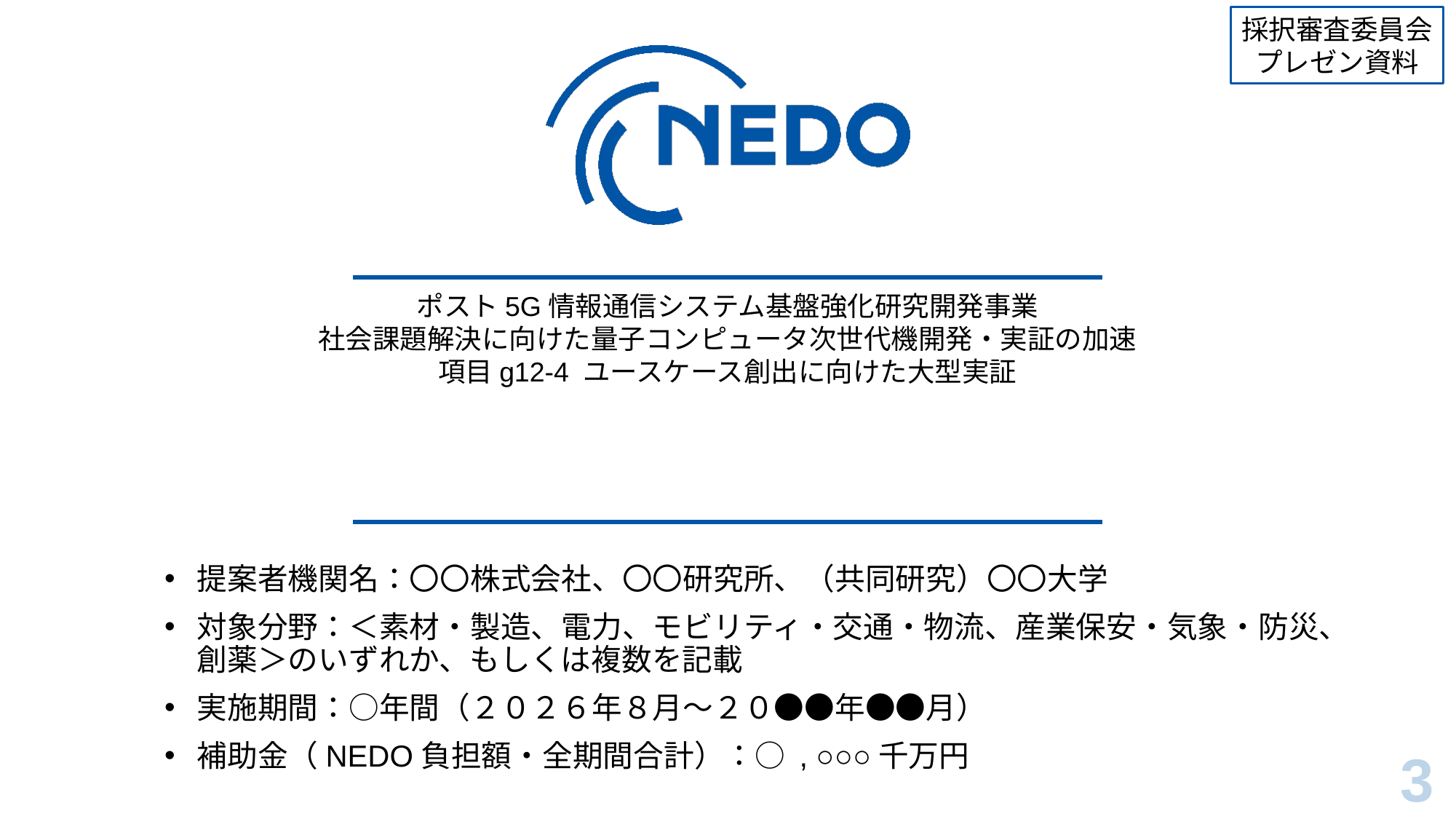

提案者機関名：〇〇株式会社、〇〇研究所、（共同研究）〇〇大学
対象分野：＜素材・製造、電力、モビリティ・交通・物流、産業保安・気象・防災、創薬＞のいずれか、もしくは複数を記載
実施期間：○年間（２０２６年８月～２０●●年●●月）
補助金（NEDO負担額・全期間合計）：○ , ○○○千万円
3